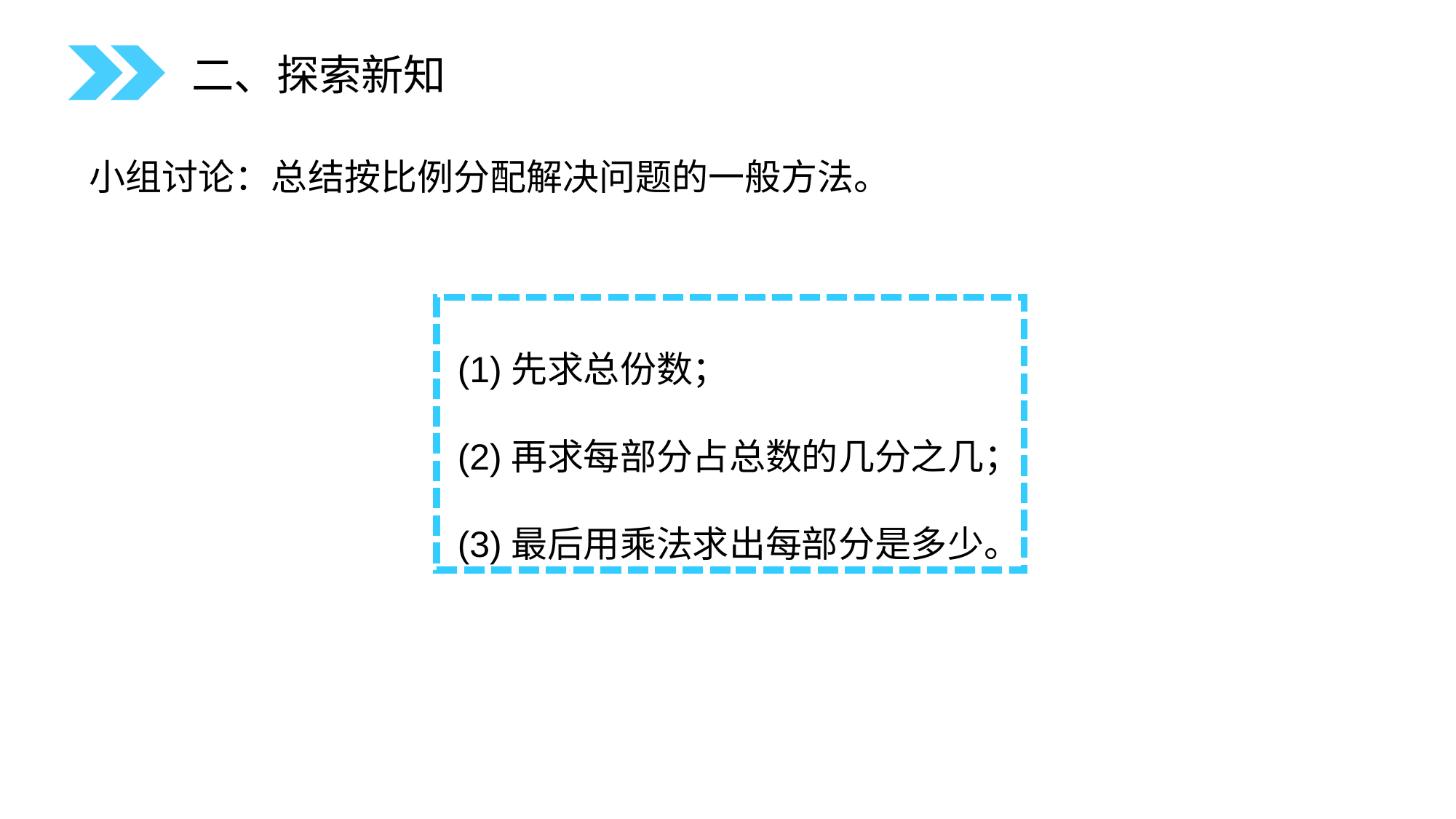

二、探索新知
小组讨论：总结按比例分配解决问题的一般方法。
 (1)先求总份数；
 (2)再求每部分占总数的几分之几；
 (3)最后用乘法求出每部分是多少。